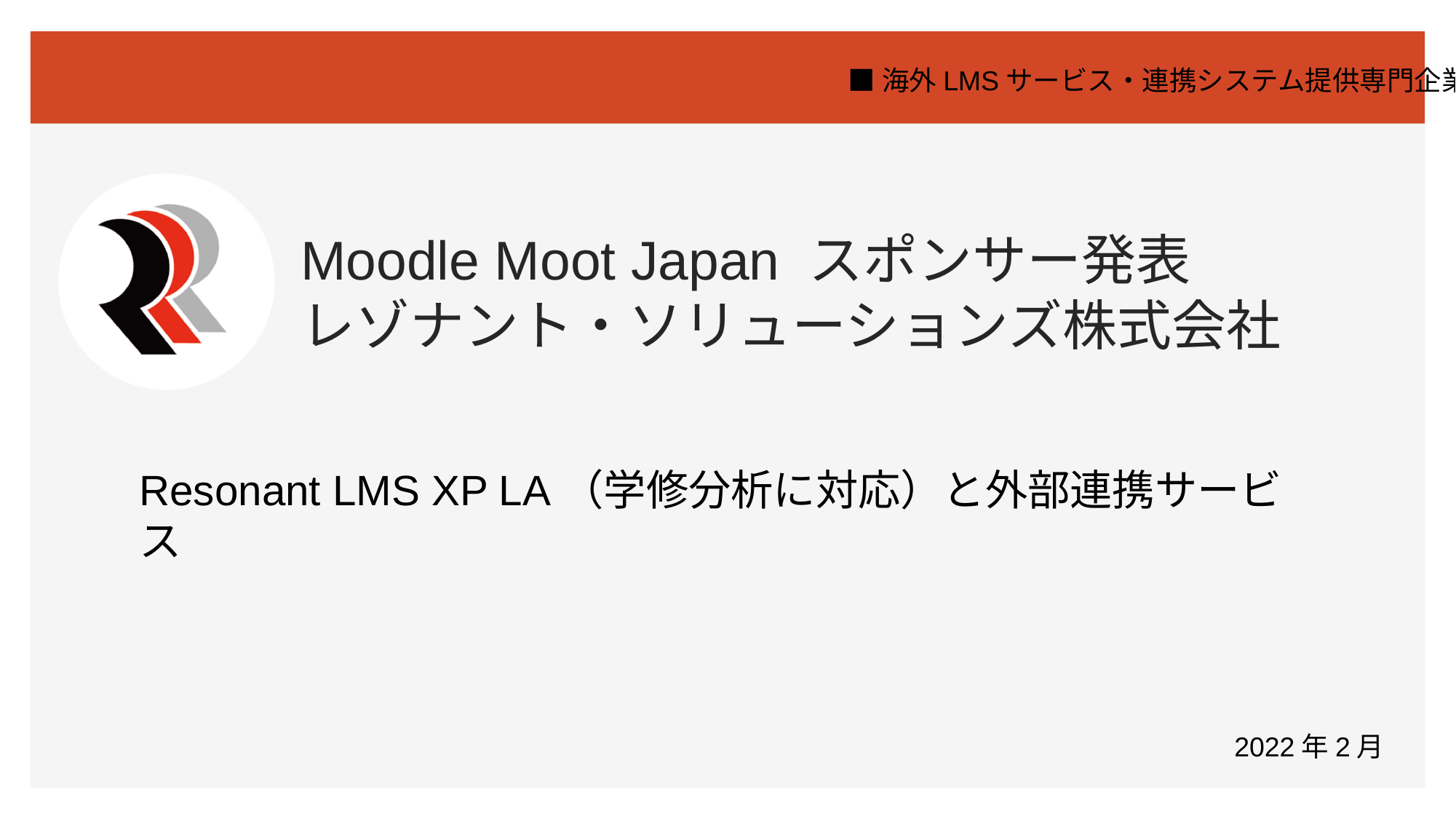

■海外LMSサービス・連携システム提供専門企業
# Moodle Moot Japan スポンサー発表 レゾナント・ソリューションズ株式会社

Resonant LMS XP LA（学修分析に対応）と外部連携サービス
2022年2月